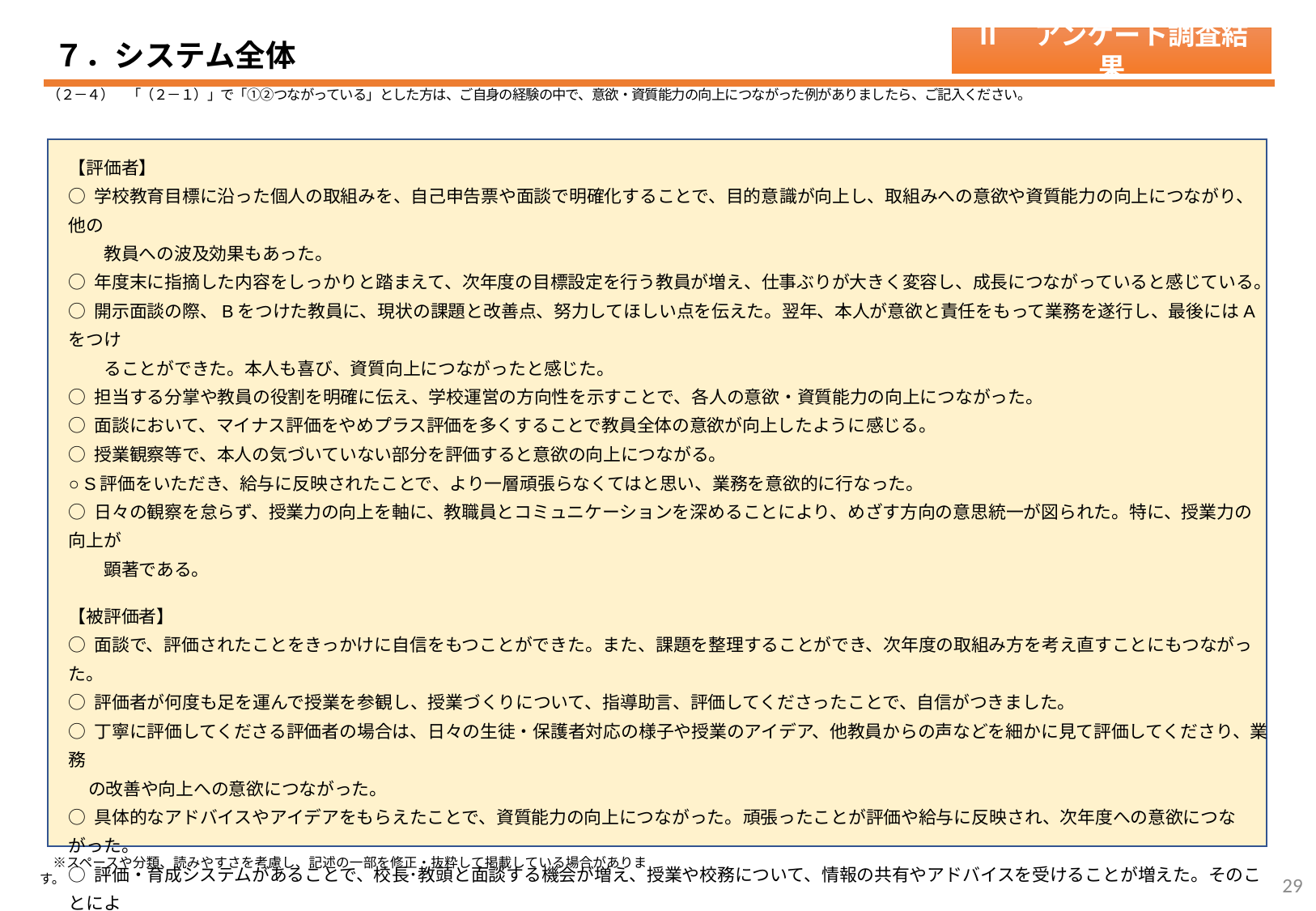

７．システム全体
Ⅱ　アンケート調査結果
（２－４）　「（２－１）」で「①②つながっている」とした方は、ご自身の経験の中で、意欲・資質能力の向上につながった例がありましたら、ご記入ください。

【評価者】
○ 学校教育目標に沿った個人の取組みを、自己申告票や面談で明確化することで、目的意識が向上し、取組みへの意欲や資質能力の向上につながり、他の
　　教員への波及効果もあった。
○ 年度末に指摘した内容をしっかりと踏まえて、次年度の目標設定を行う教員が増え、仕事ぶりが大きく変容し、成長につながっていると感じている。
○ 開示面談の際、Bをつけた教員に、現状の課題と改善点、努力してほしい点を伝えた。翌年、本人が意欲と責任をもって業務を遂行し、最後にはAをつけ
　　ることができた。本人も喜び、資質向上につながったと感じた。
○ 担当する分掌や教員の役割を明確に伝え、学校運営の方向性を示すことで、各人の意欲・資質能力の向上につながった。
○ 面談において、マイナス評価をやめプラス評価を多くすることで教員全体の意欲が向上したように感じる。
○ 授業観察等で、本人の気づいていない部分を評価すると意欲の向上につながる。
○ S評価をいただき、給与に反映されたことで、より一層頑張らなくてはと思い、業務を意欲的に行なった。
○ 日々の観察を怠らず、授業力の向上を軸に、教職員とコミュニケーションを深めることにより、めざす方向の意思統一が図られた。特に、授業力の向上が
　　顕著である。

【被評価者】
○ 面談で、評価されたことをきっかけに自信をもつことができた。また、課題を整理することができ、次年度の取組み方を考え直すことにもつながった。
○ 評価者が何度も足を運んで授業を参観し、授業づくりについて、指導助言、評価してくださったことで、自信がつきました。
○ 丁寧に評価してくださる評価者の場合は、日々の生徒・保護者対応の様子や授業のアイデア、他教員からの声などを細かに見て評価してくださり、業務
    の改善や向上への意欲につながった。
○ 具体的なアドバイスやアイデアをもらえたことで、資質能力の向上につながった。頑張ったことが評価や給与に反映され、次年度への意欲につながった。
○ 評価・育成システムがあることで、校長･教頭と面談する機会が増え、授業や校務について、情報の共有やアドバイスを受けることが増えた。そのことによ
　　り、業務改善に努める意識が向上したと思う。
○ 勤務校において、当該年度に何を達成することを求められているのか明確に聞き取ることができるため、自身の業務の優先順位を定めやすくなった。
○ 学校経営計画に基づいて目標をたて、達成をを認められ、給与に反映されるシステムは、仕事のやりがいや意欲につながりました。
　　また、目標達成のために研修を受けるなど、自己研鑽を重ねることにより、資質能力を伸ばすことができていると感じています。

　※スペースや分類、読みやすさを考慮し、記述の一部を修正・抜粋して掲載している場合があります。
29